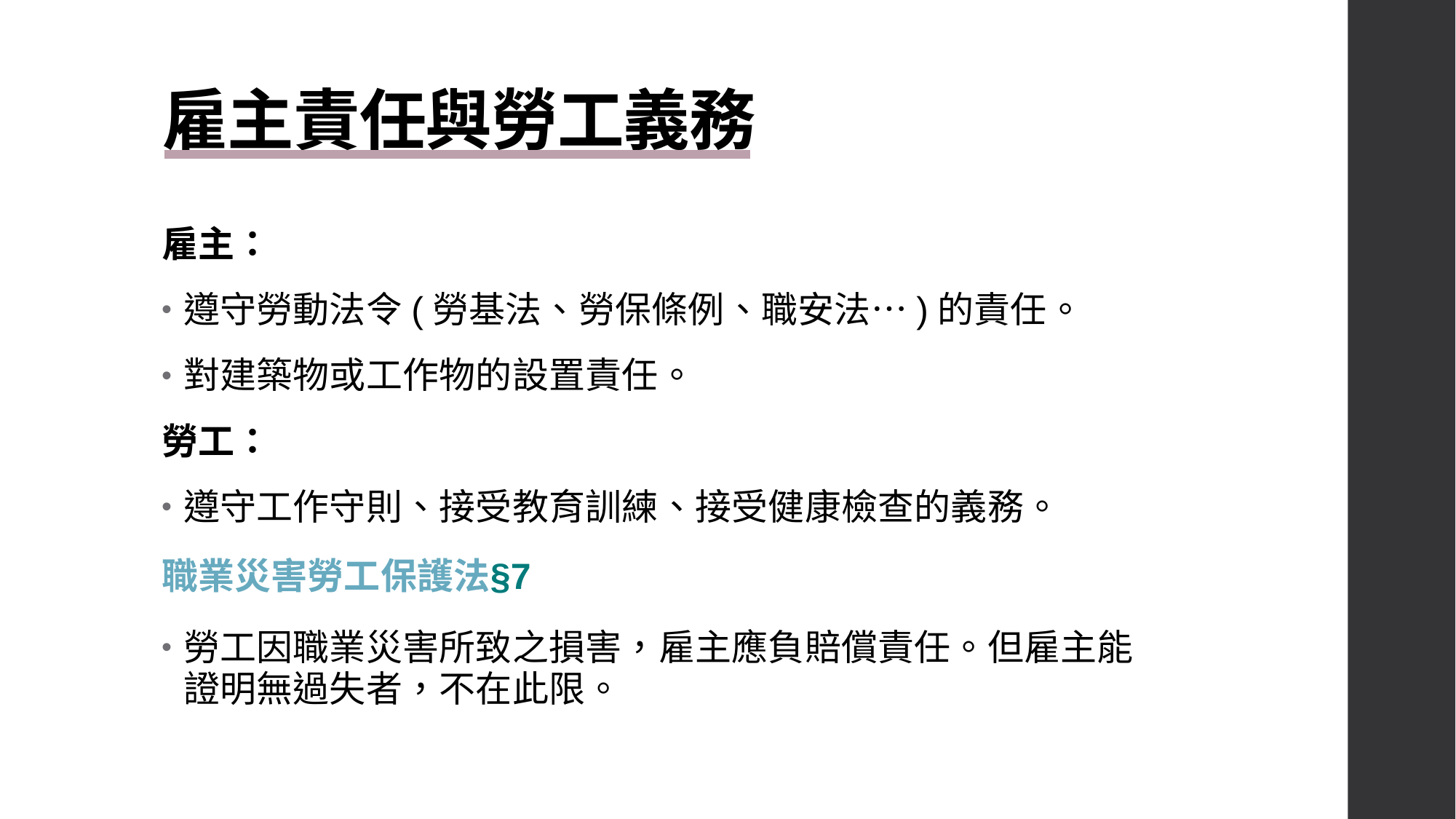

# 雇主責任與勞工義務
雇主：
遵守勞動法令(勞基法、勞保條例、職安法…)的責任。
對建築物或工作物的設置責任。
勞工：
遵守工作守則、接受教育訓練、接受健康檢查的義務。
職業災害勞工保護法§7
勞工因職業災害所致之損害，雇主應負賠償責任。但雇主能證明無過失者，不在此限。